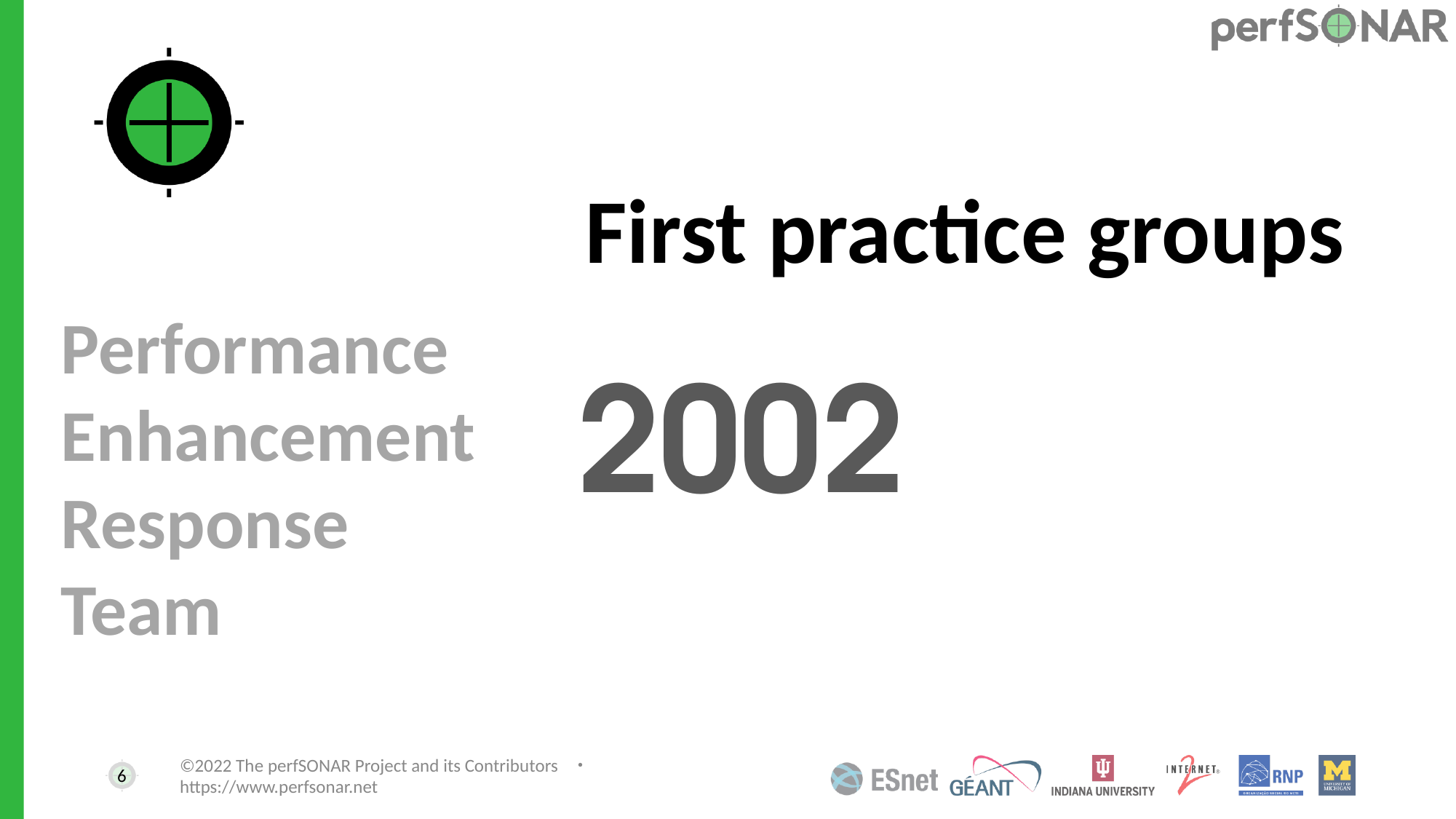

# First practice groups
Performance
Enhancement
Response
Team
2002
6
©2022 The perfSONAR Project and its Contributors  ・  https://www.perfsonar.net